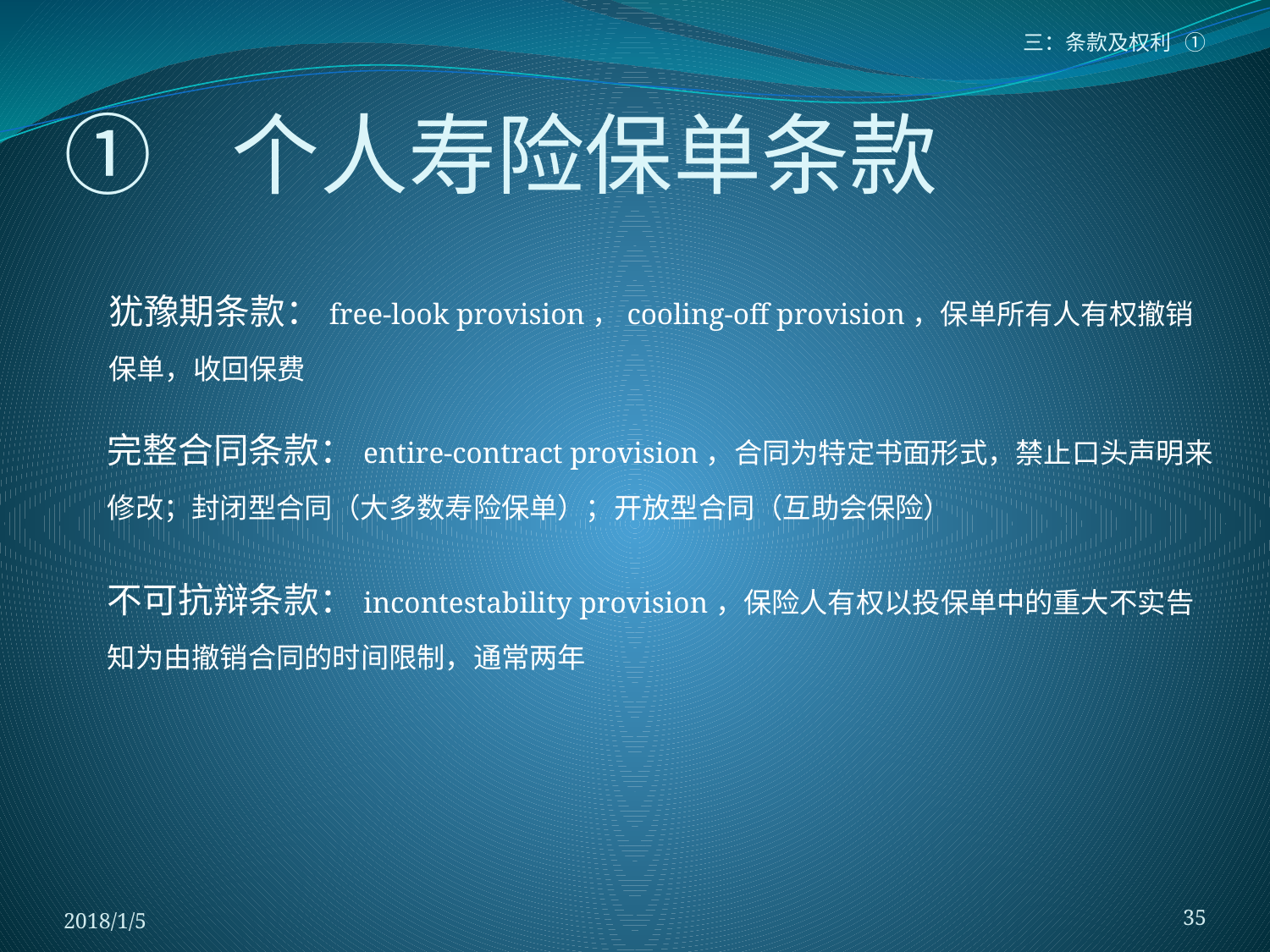

三：条款及权利   ①
# ①   个人寿险保单条款
犹豫期条款：free-look provision，cooling-off provision，保单所有人有权撤销保单，收回保费
完整合同条款：entire-contract provision，合同为特定书面形式，禁止口头声明来修改；封闭型合同（大多数寿险保单）；开放型合同（互助会保险）
不可抗辩条款：incontestability provision，保险人有权以投保单中的重大不实告知为由撤销合同的时间限制，通常两年
2018/1/5
35